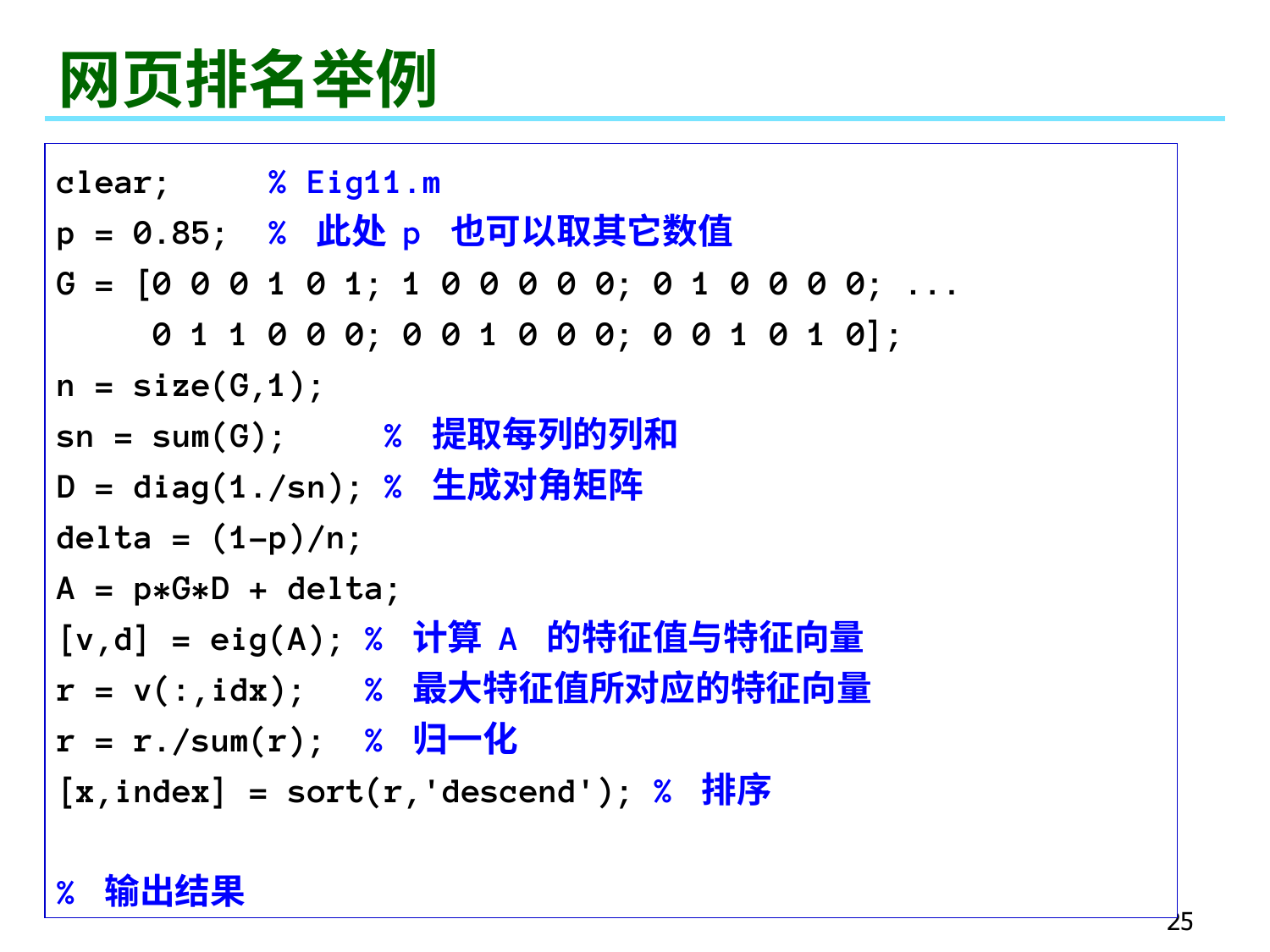

# 网页排名举例
clear;     % Eig11.m
p = 0.85;  % 此处 p 也可以取其它数值
G = [0 0 0 1 0 1; 1 0 0 0 0 0; 0 1 0 0 0 0; ...
     0 1 1 0 0 0; 0 0 1 0 0 0; 0 0 1 0 1 0];
n = size(G,1);
sn = sum(G);     % 提取每列的列和
D = diag(1./sn); % 生成对角矩阵
delta = (1-p)/n;
A = p*G*D + delta;
[v,d] = eig(A); % 计算 A 的特征值与特征向量
r = v(:,idx);   % 最大特征值所对应的特征向量
r = r./sum(r);  % 归一化
[x,index] = sort(r,'descend'); % 排序

% 输出结果
25